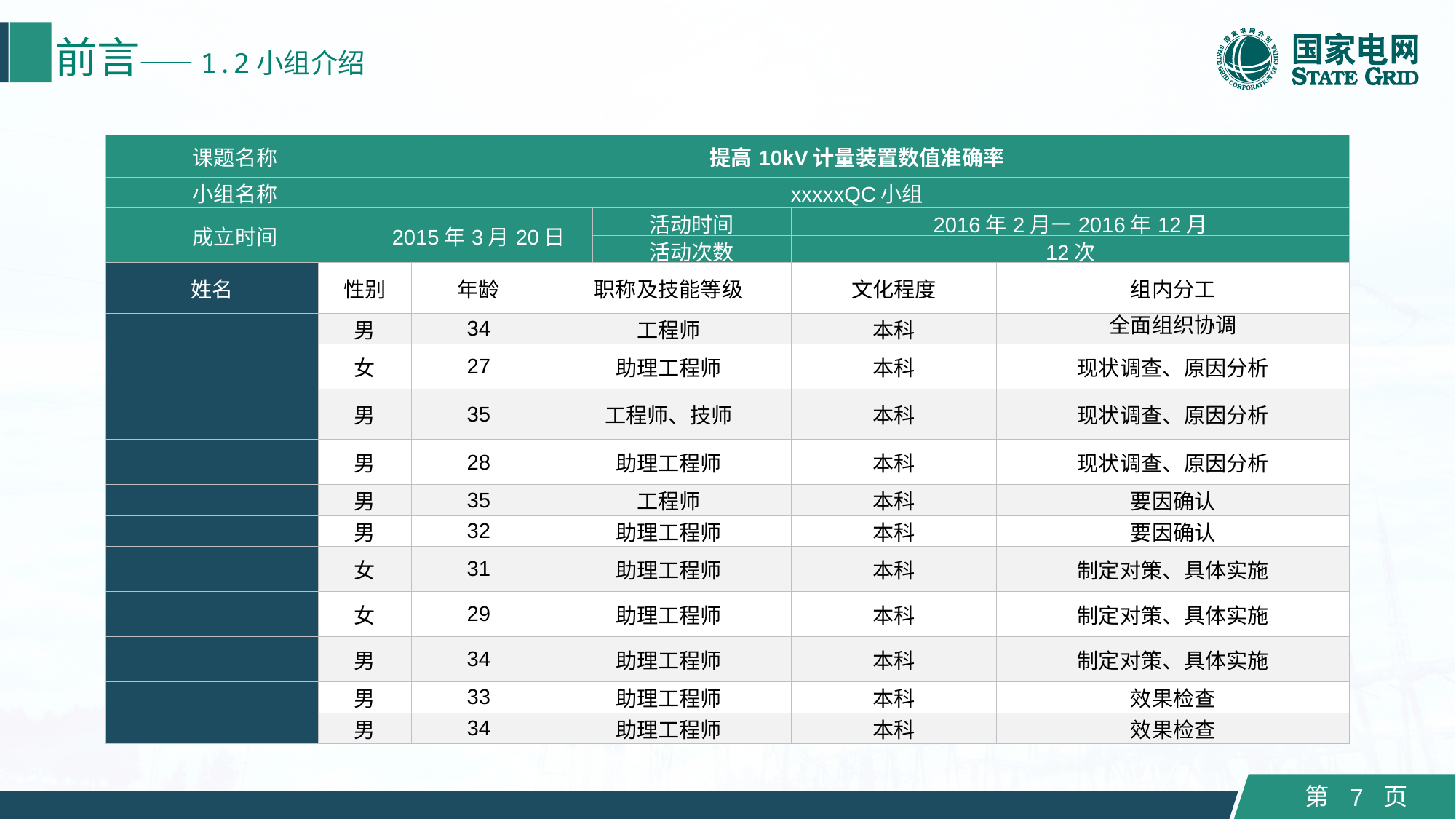

前言——1.2小组介绍

| 课题名称 |  | 提高10kV计量装置数值准确率 |  |  |  |  |  |
| --- | --- | --- | --- | --- | --- | --- | --- |
| 小组名称 |  | xxxxxQC小组 |  |  |  |  |  |
| 成立时间 |  | 2015年3月20日 |  |  | 活动时间 | 2016年2月—2016年12月 |  |
|  |  |  |  |  | 活动次数 | 12次 |  |
| 姓名 | 性别 |  | 年龄 | 职称及技能等级 |  | 文化程度 | 组内分工 |
|  | 男 |  | 34 | 工程师 |  | 本科 | 全面组织协调 |
|  | 女 |  | 27 | 助理工程师 |  | 本科 | 现状调查、原因分析 |
|  | 男 |  | 35 | 工程师、技师 |  | 本科 | 现状调查、原因分析 |
|  | 男 |  | 28 | 助理工程师 |  | 本科 | 现状调查、原因分析 |
|  | 男 |  | 35 | 工程师 |  | 本科 | 要因确认 |
|  | 男 |  | 32 | 助理工程师 |  | 本科 | 要因确认 |
|  | 女 |  | 31 | 助理工程师 |  | 本科 | 制定对策、具体实施 |
|  | 女 |  | 29 | 助理工程师 |  | 本科 | 制定对策、具体实施 |
|  | 男 |  | 34 | 助理工程师 |  | 本科 | 制定对策、具体实施 |
|  | 男 |  | 33 | 助理工程师 |  | 本科 | 效果检查 |
|  | 男 |  | 34 | 助理工程师 |  | 本科 | 效果检查 |